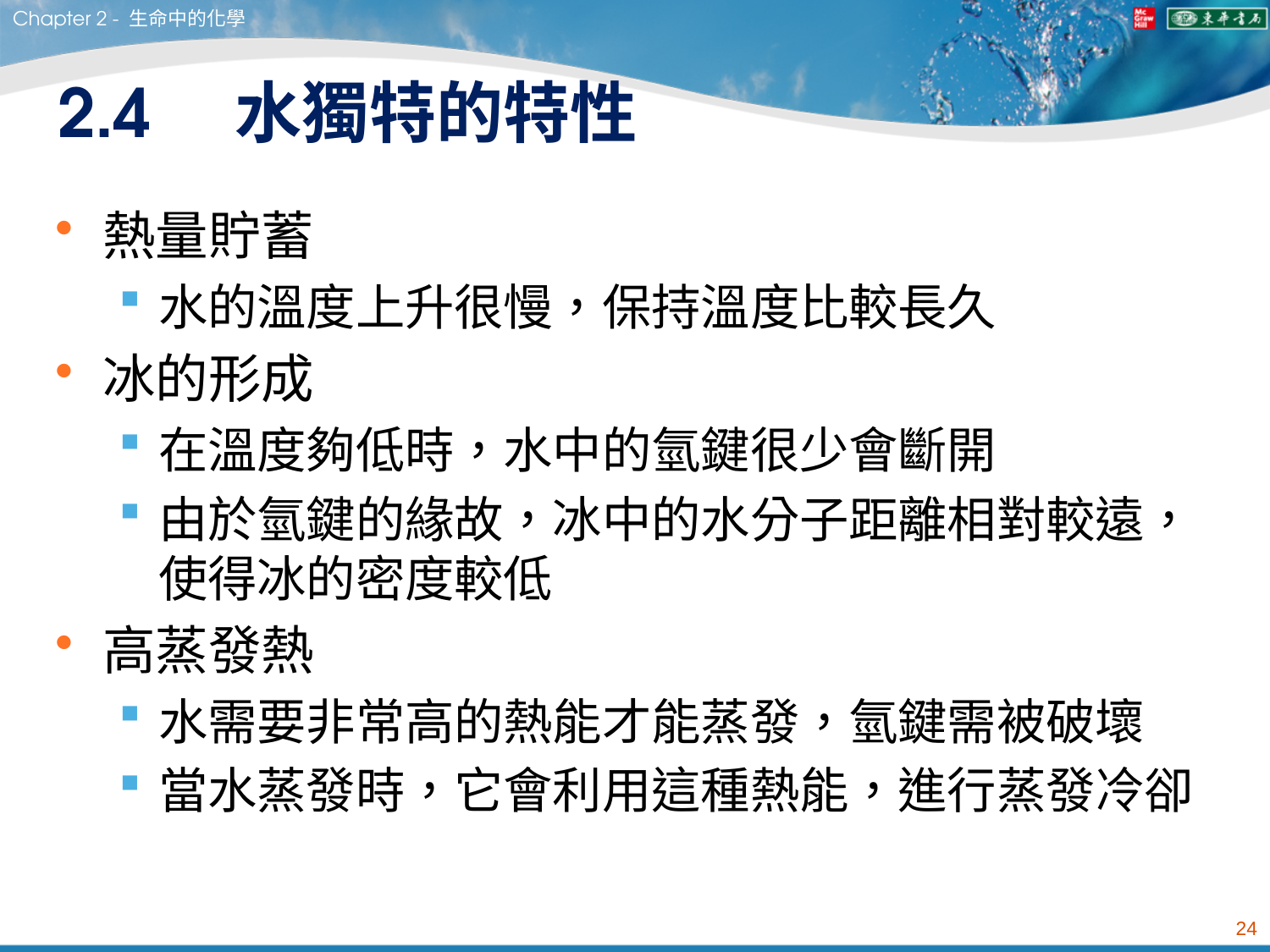

Chapter 2 - 生命中的化學
# 2.4　水獨特的特性
熱量貯蓄
水的溫度上升很慢，保持溫度比較長久
冰的形成
在溫度夠低時，水中的氫鍵很少會斷開
由於氫鍵的緣故，冰中的水分子距離相對較遠，使得冰的密度較低
高蒸發熱
水需要非常高的熱能才能蒸發，氫鍵需被破壞
當水蒸發時，它會利用這種熱能，進行蒸發冷卻
24